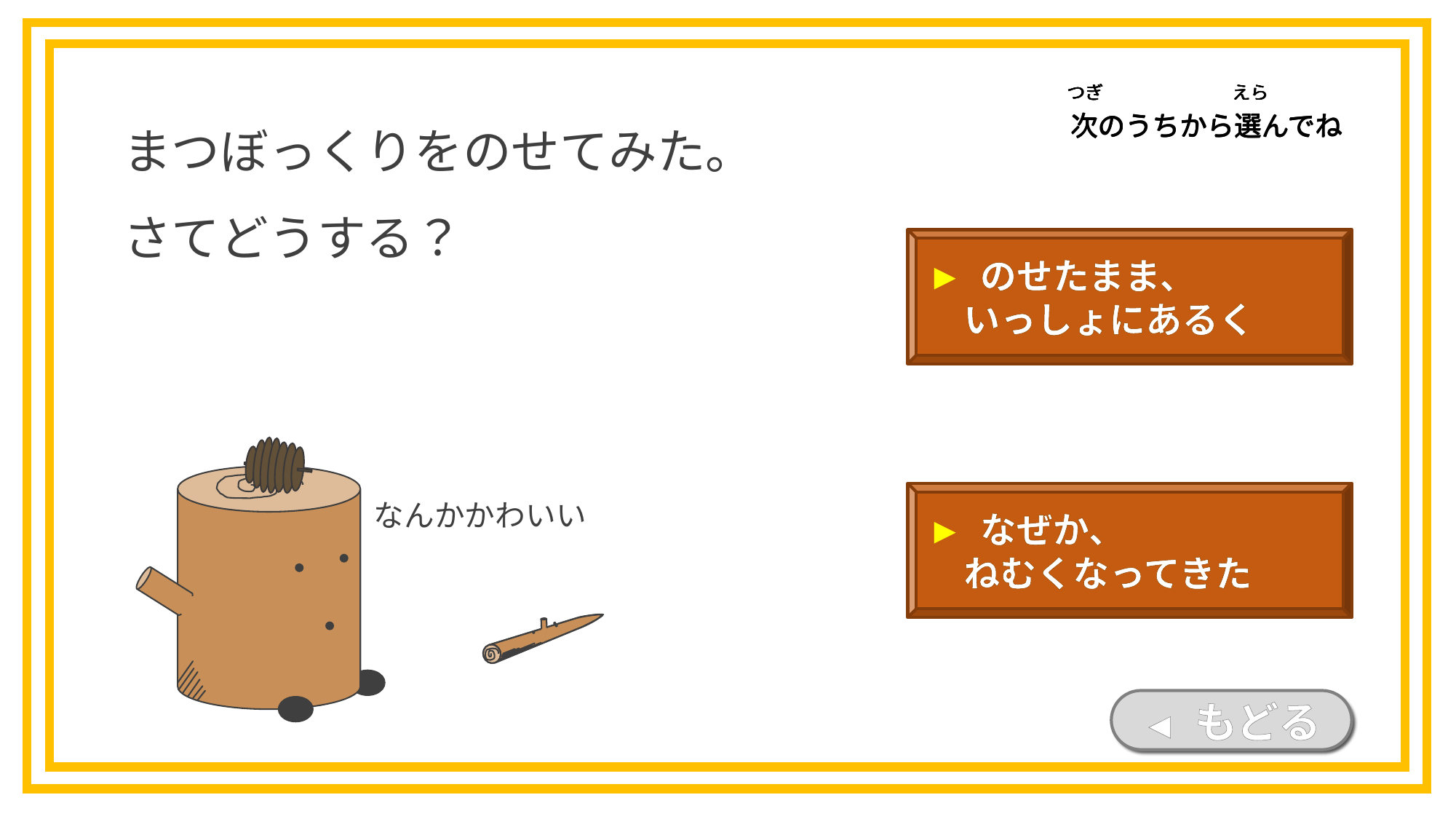

つぎ
えら
次のうちから選んでね
つぎ
えら
次のうちから選んでね
つぎ
えら
次のうちから選んでね
つぎ
えら
次のうちから選んでね
まつぼっくりをのせてみた。
さてどうする？
► のせたまま、
　いっしょにあるく

なんかかわいい

► なぜか、
　ねむくなってきた

◄ もどる